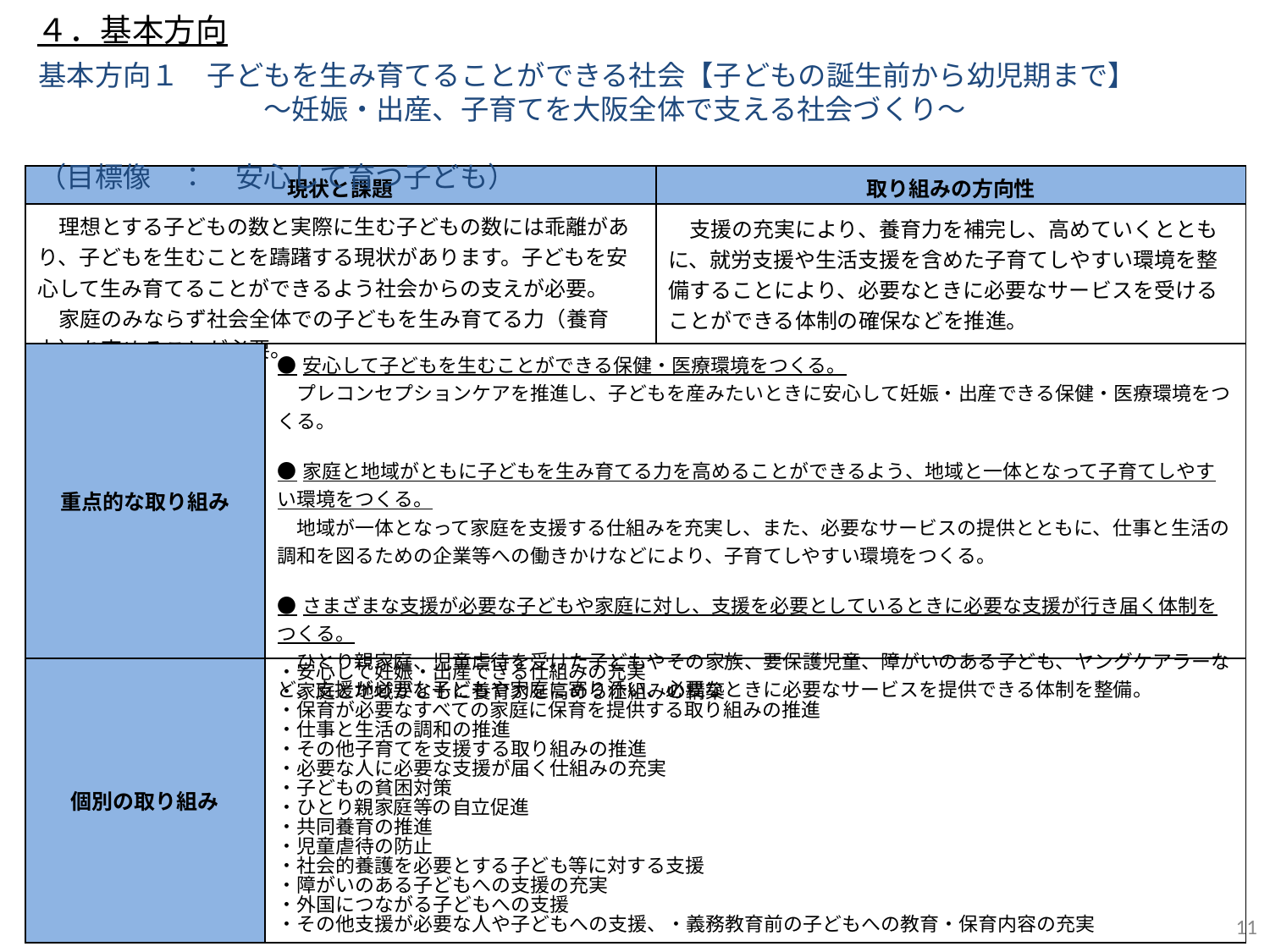

４．基本方向
基本方向１　子どもを生み育てることができる社会【子どもの誕生前から幼児期まで】
　　　　　　　　～妊娠・出産、子育てを大阪全体で支える社会づくり～
　　　　　　　　　　　　　　　　　　　　　　　　　　　　　　　　　　　　　　　　　（目標像　：　安心して育つ子ども）
| 現状と課題 |  | 取り組みの方向性 |
| --- | --- | --- |
| 理想とする子どもの数と実際に生む子どもの数には乖離があり、子どもを生むことを躊躇する現状があります。子どもを安心して生み育てることができるよう社会からの支えが必要。 　家庭のみならず社会全体での子どもを生み育てる力（養育力）を高めることが必要。 |  | 支援の充実により、養育力を補完し、高めていくとともに、就労支援や生活支援を含めた子育てしやすい環境を整備することにより、必要なときに必要なサービスを受けることができる体制の確保などを推進。 |
| 重点的な取り組み | ●安心して子どもを生むことができる保健・医療環境をつくる。 　プレコンセプションケアを推進し、子どもを産みたいときに安心して妊娠・出産できる保健・医療環境をつくる。 ●家庭と地域がともに子どもを生み育てる力を高めることができるよう、地域と一体となって子育てしやすい環境をつくる。 　地域が一体となって家庭を支援する仕組みを充実し、また、必要なサービスの提供とともに、仕事と生活の調和を図るための企業等への働きかけなどにより、子育てしやすい環境をつくる。 ●さまざまな支援が必要な子どもや家庭に対し、支援を必要としているときに必要な支援が行き届く体制をつくる。 　ひとり親家庭、児童虐待を受けた子どもやその家族、要保護児童、障がいのある子ども、ヤングケアラーなど、支援が必要な子どもや家庭に寄り添い、必要なときに必要なサービスを提供できる体制を整備。 |  |
| 個別の取り組み | ・安心して妊娠・出産できる仕組みの充実 ・家庭と地域がともに養育力を高める仕組みの構築 ・保育が必要なすべての家庭に保育を提供する取り組みの推進 ・仕事と生活の調和の推進 ・その他子育てを支援する取り組みの推進 ・必要な人に必要な支援が届く仕組みの充実 ・子どもの貧困対策 ・ひとり親家庭等の自立促進 ・共同養育の推進 ・児童虐待の防止 ・社会的養護を必要とする子ども等に対する支援 ・障がいのある子どもへの支援の充実 ・外国につながる子どもへの支援 ・その他支援が必要な人や子どもへの支援、・義務教育前の子どもへの教育・保育内容の充実 |  |
11